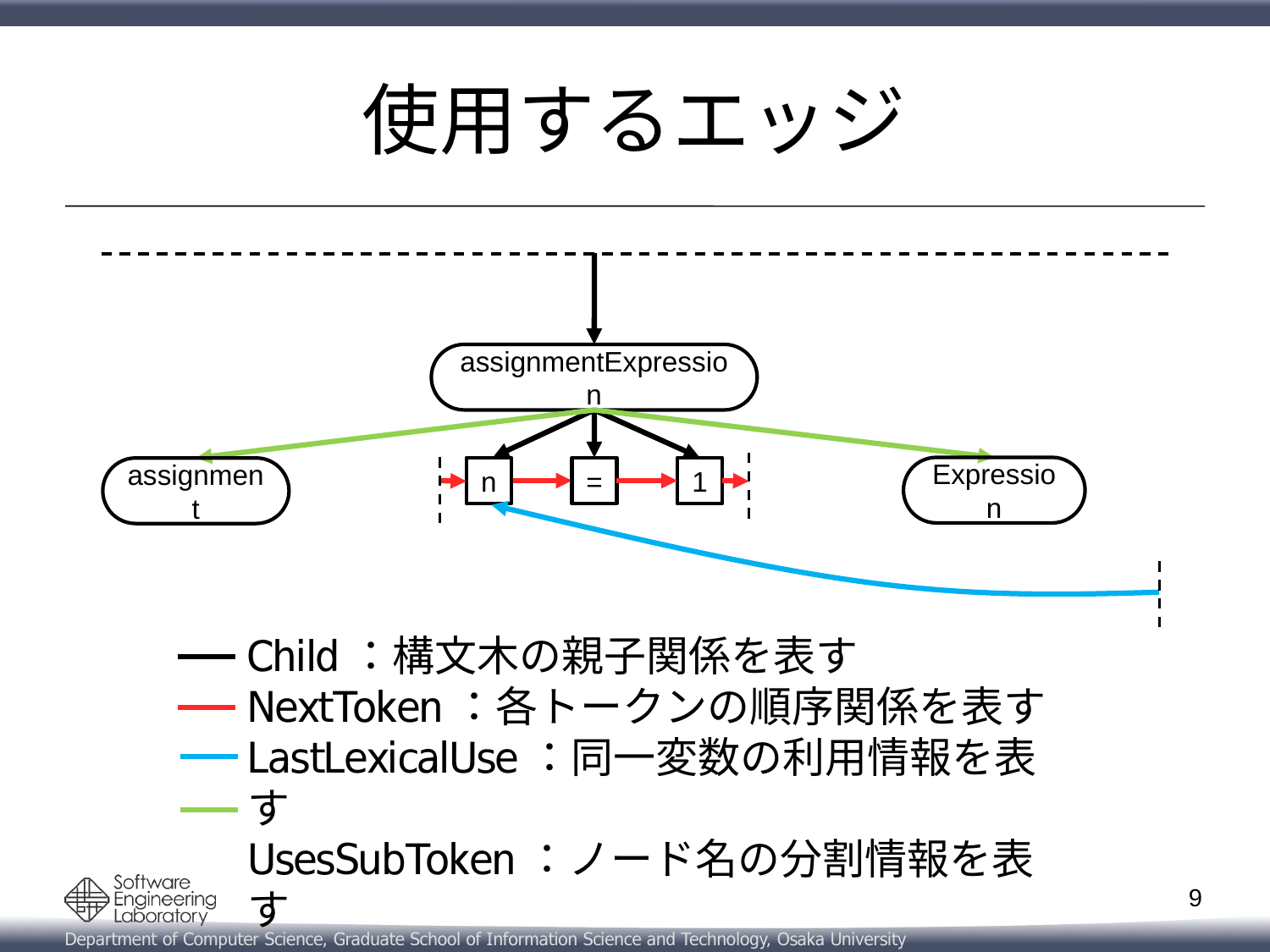

# 使用するエッジ
assignmentExpression
Expression
n
=
1
assignment

Child：構文木の親子関係を表す
NextToken：各トークンの順序関係を表す
LastLexicalUse：同一変数の利用情報を表す
UsesSubToken：ノード名の分割情報を表す
9